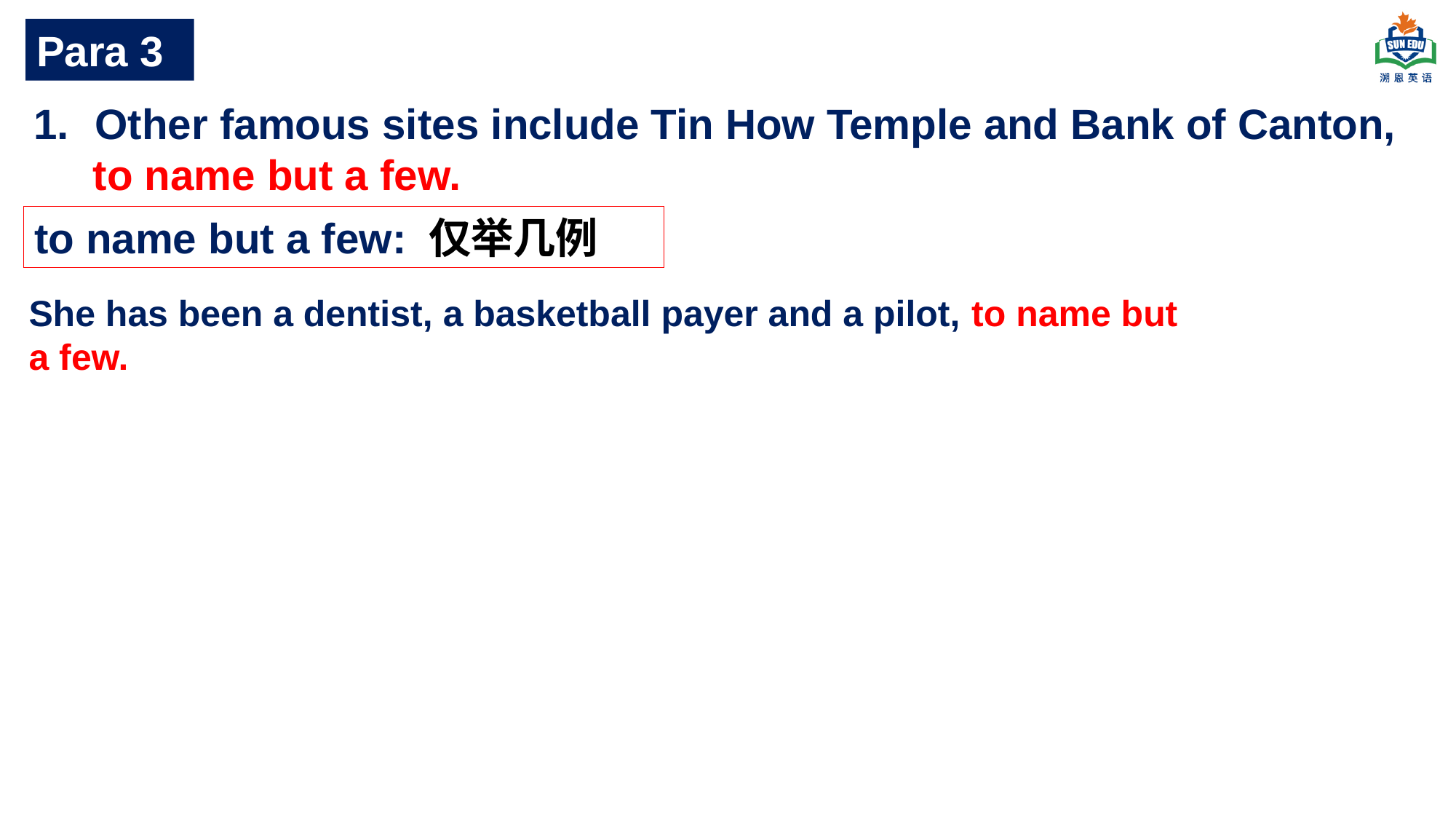

Para 3
Other famous sites include Tin How Temple and Bank of Canton,
     to name but a few.
to name but a few: 仅举几例
She has been a dentist, a basketball payer and a pilot, to name but a few.